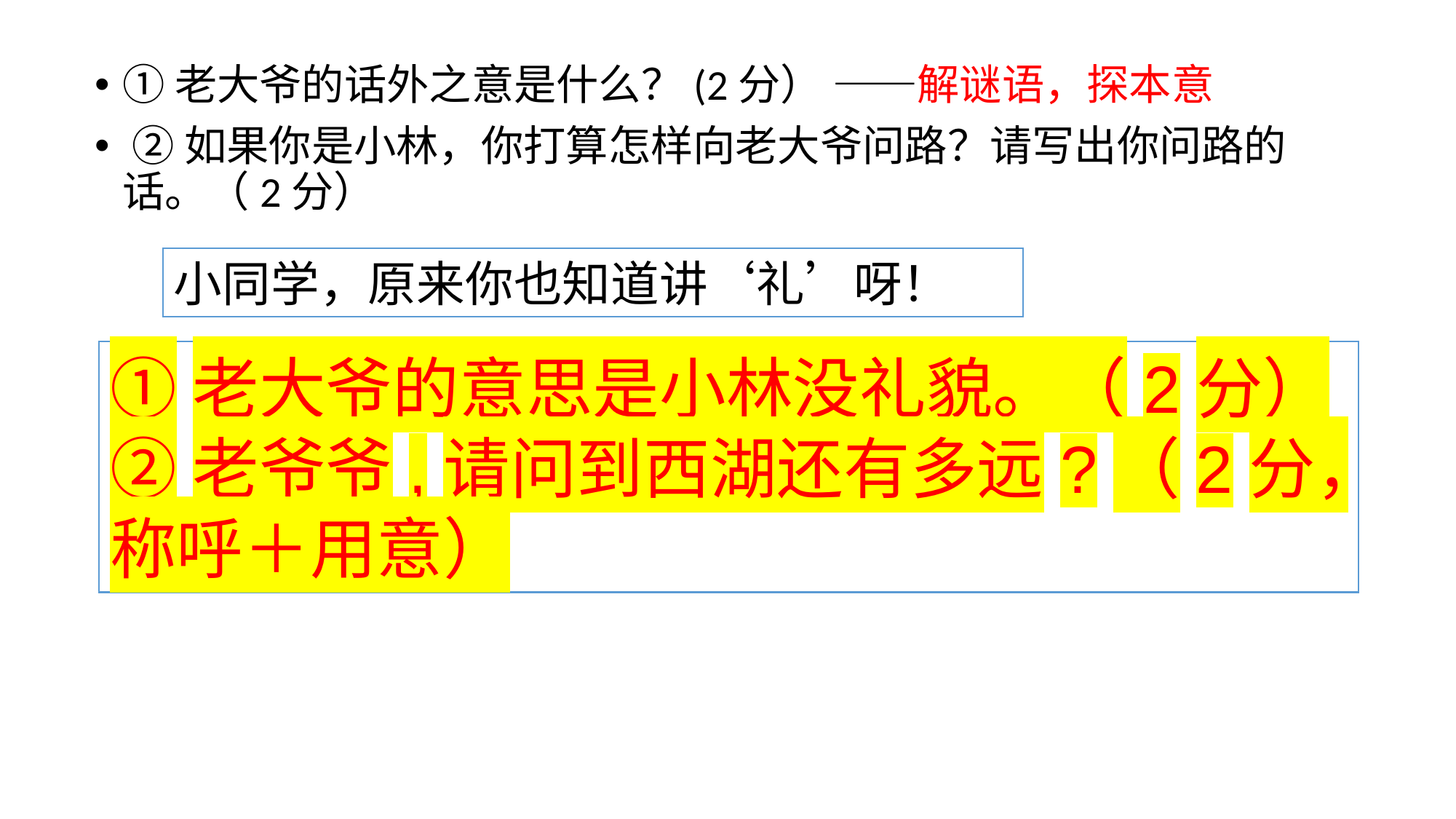

①老大爷的话外之意是什么？(2分） ——解谜语，探本意
 ②如果你是小林，你打算怎样向老大爷问路？请写出你问路的话。（2分）
小同学，原来你也知道讲‘礼’呀！
①老大爷的意思是小林没礼貌。（2分）
②老爷爷,请问到西湖还有多远?（2分，称呼＋用意）